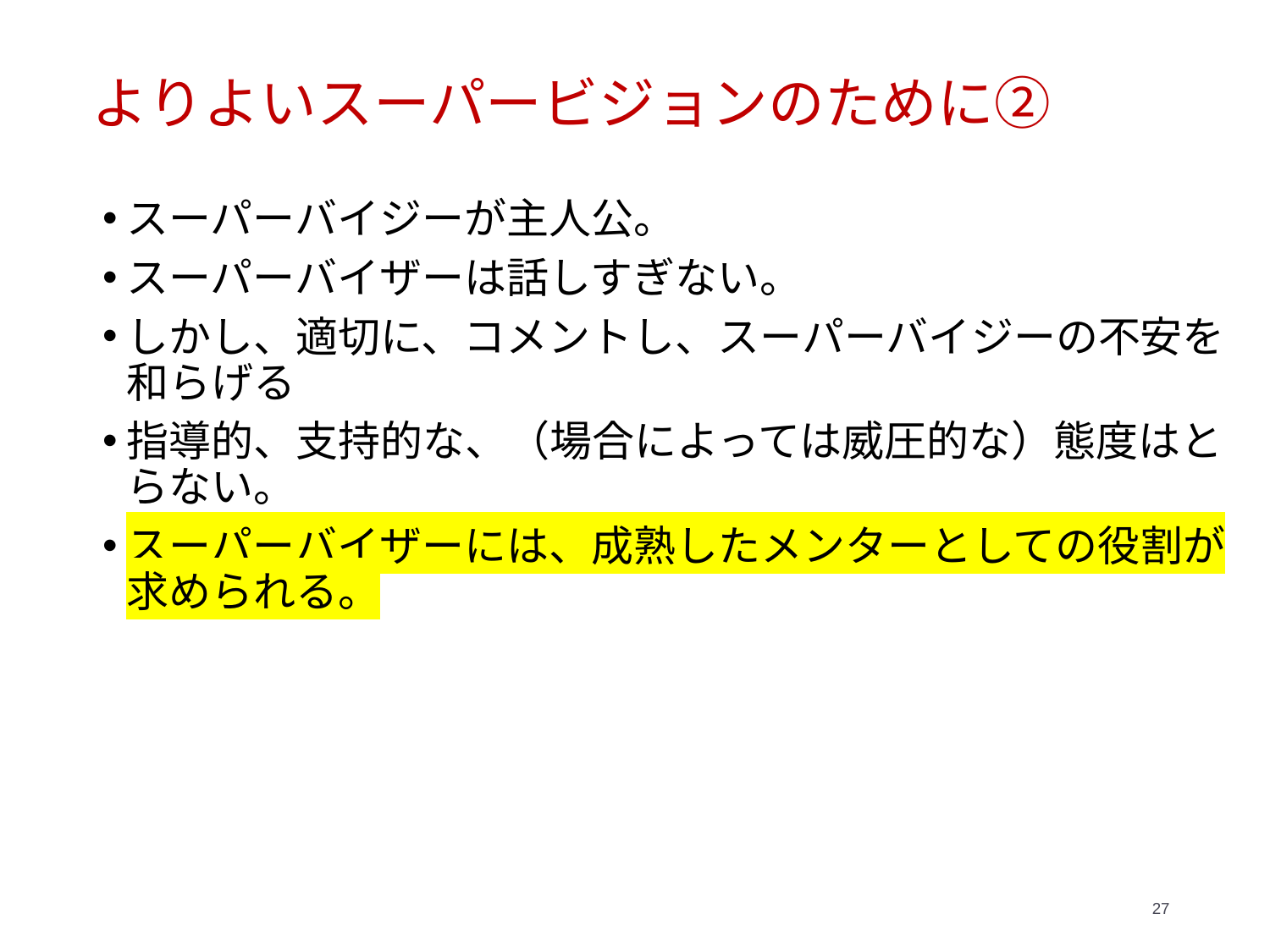

# よりよいスーパービジョンのために②
スーパーバイジーが主人公。
スーパーバイザーは話しすぎない。
しかし、適切に、コメントし、スーパーバイジーの不安を和らげる
指導的、支持的な、（場合によっては威圧的な）態度はとらない。
スーパーバイザーには、成熟したメンターとしての役割が求められる。

27